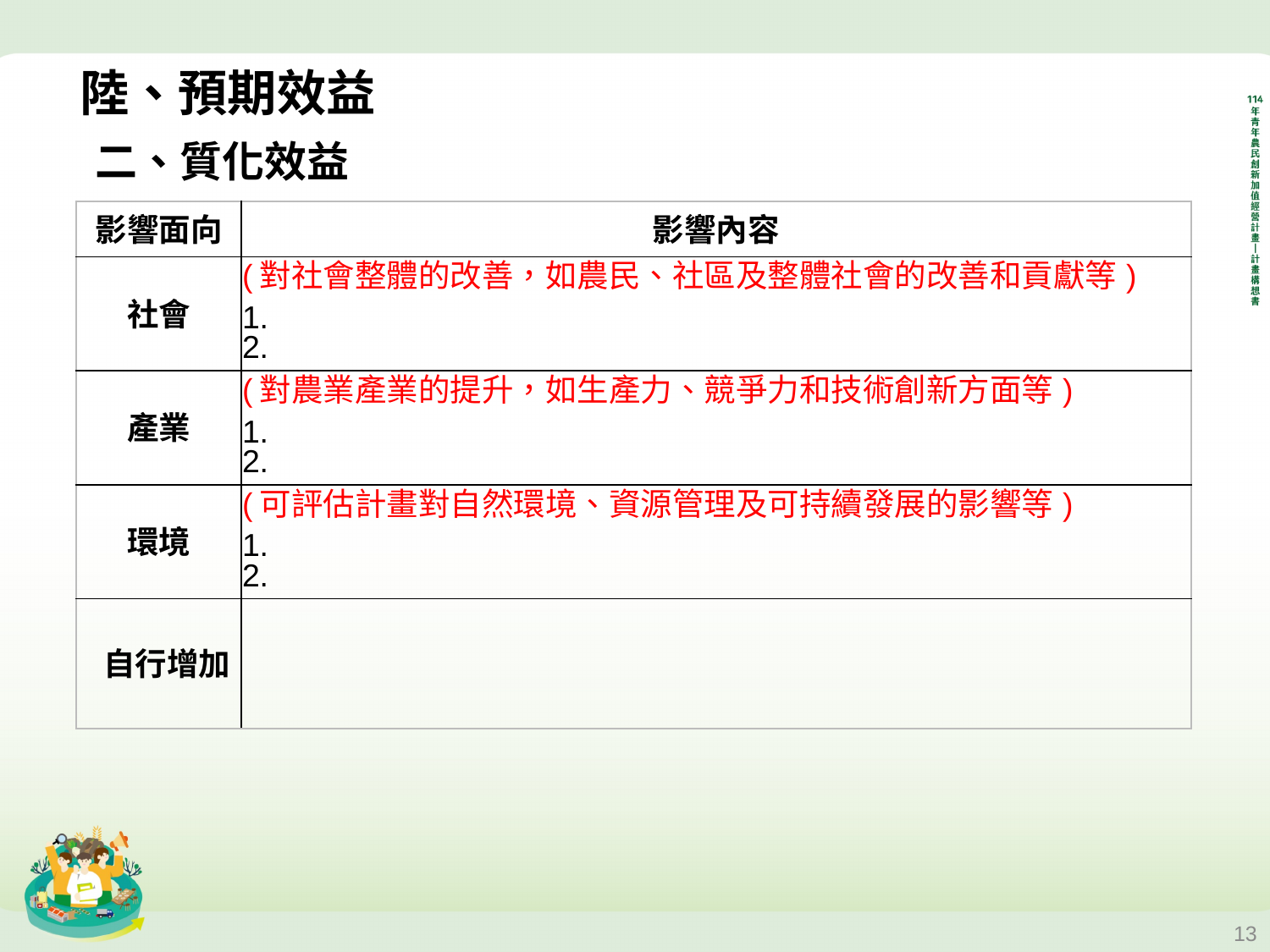

陸、預期效益
二、質化效益
| 影響面向 | 影響內容 |
| --- | --- |
| 社會 | (對社會整體的改善，如農民、社區及整體社會的改善和貢獻等) 1. 2. |
| 產業 | (對農業產業的提升，如生產力、競爭力和技術創新方面等) 1. 2. |
| 環境 | (可評估計畫對自然環境、資源管理及可持續發展的影響等) 1. 2. |
| 自行增加 |  |
13